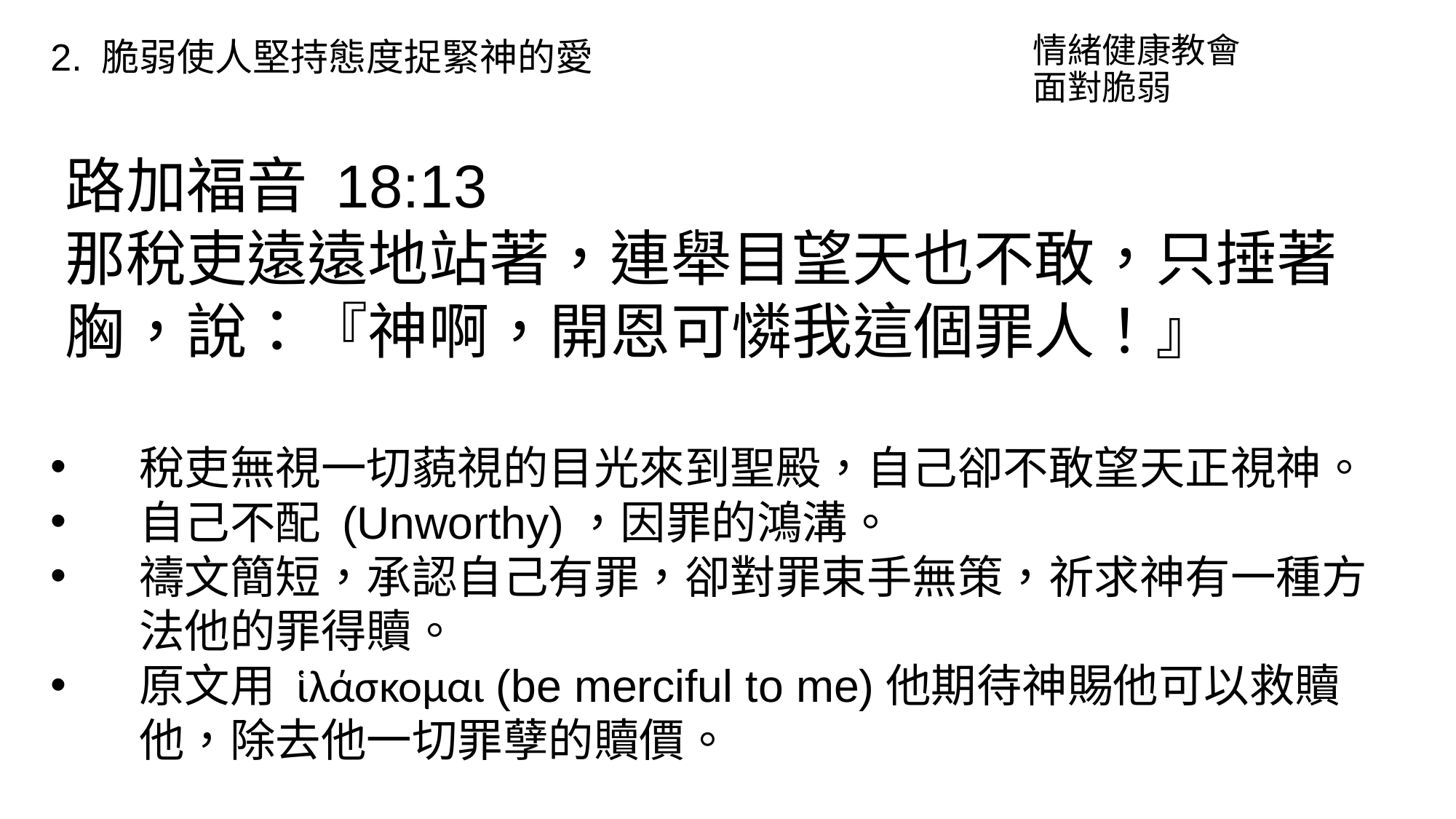

情緒健康教會
面對脆弱
2. 脆弱使人堅持態度捉緊神的愛
路加福音 18:13
那稅吏遠遠地站著，連舉目望天也不敢，只捶著胸，說：『神啊，開恩可憐我這個罪人！』
稅吏無視一切藐視的目光來到聖殿，自己卻不敢望天正視神。
自己不配 (Unworthy)，因罪的鴻溝。
禱文簡短，承認自己有罪，卻對罪束手無策，祈求神有一種方法他的罪得贖。
原文用 ἱλάσκομαι (be merciful to me)他期待神賜他可以救贖他，除去他一切罪孽的贖價。